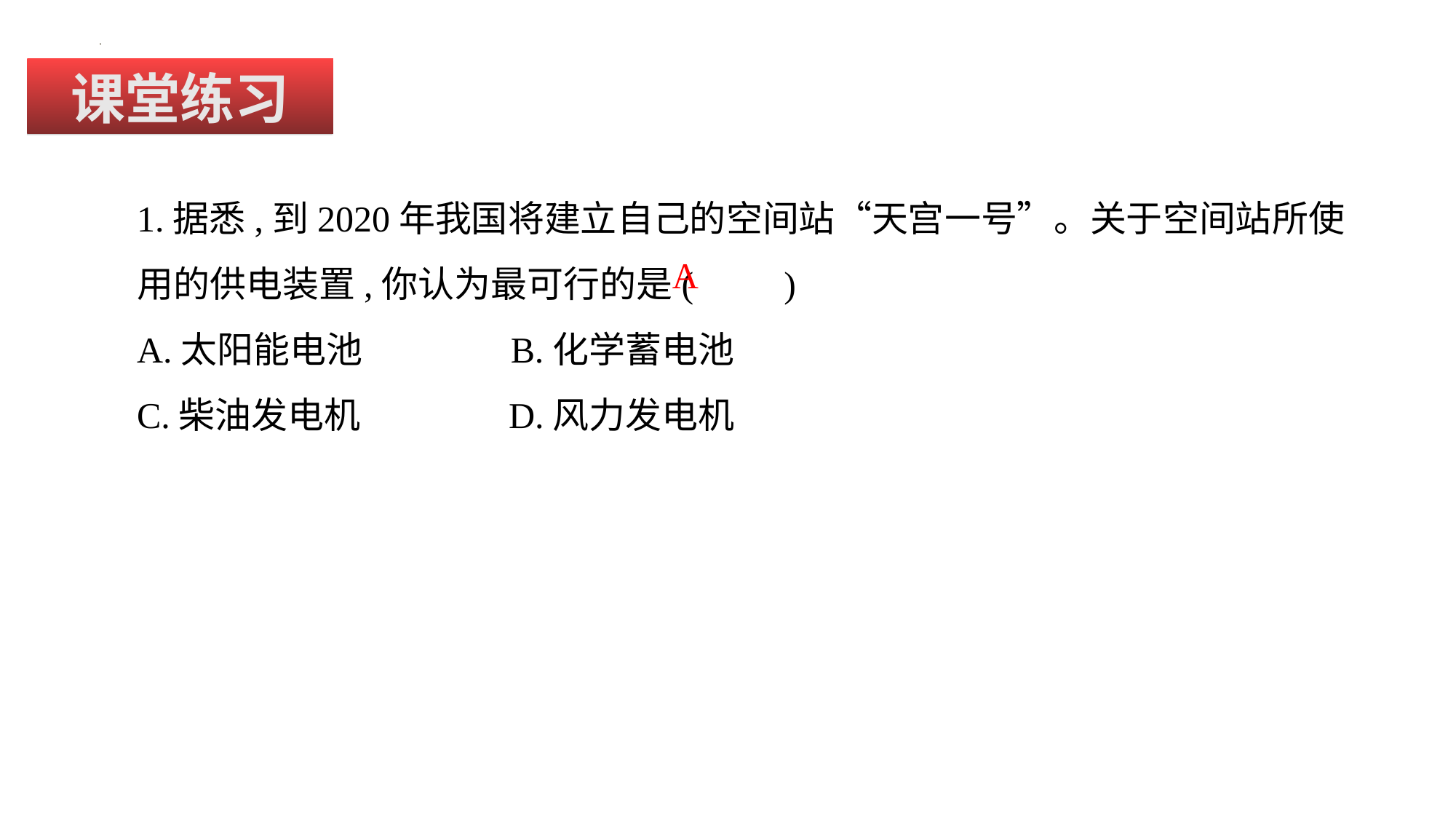

课堂练习
1.据悉,到2020年我国将建立自己的空间站“天宫一号”。关于空间站所使用的供电装置,你认为最可行的是(　　)
A.太阳能电池                 B.化学蓄电池
C.柴油发电机                 D.风力发电机
A